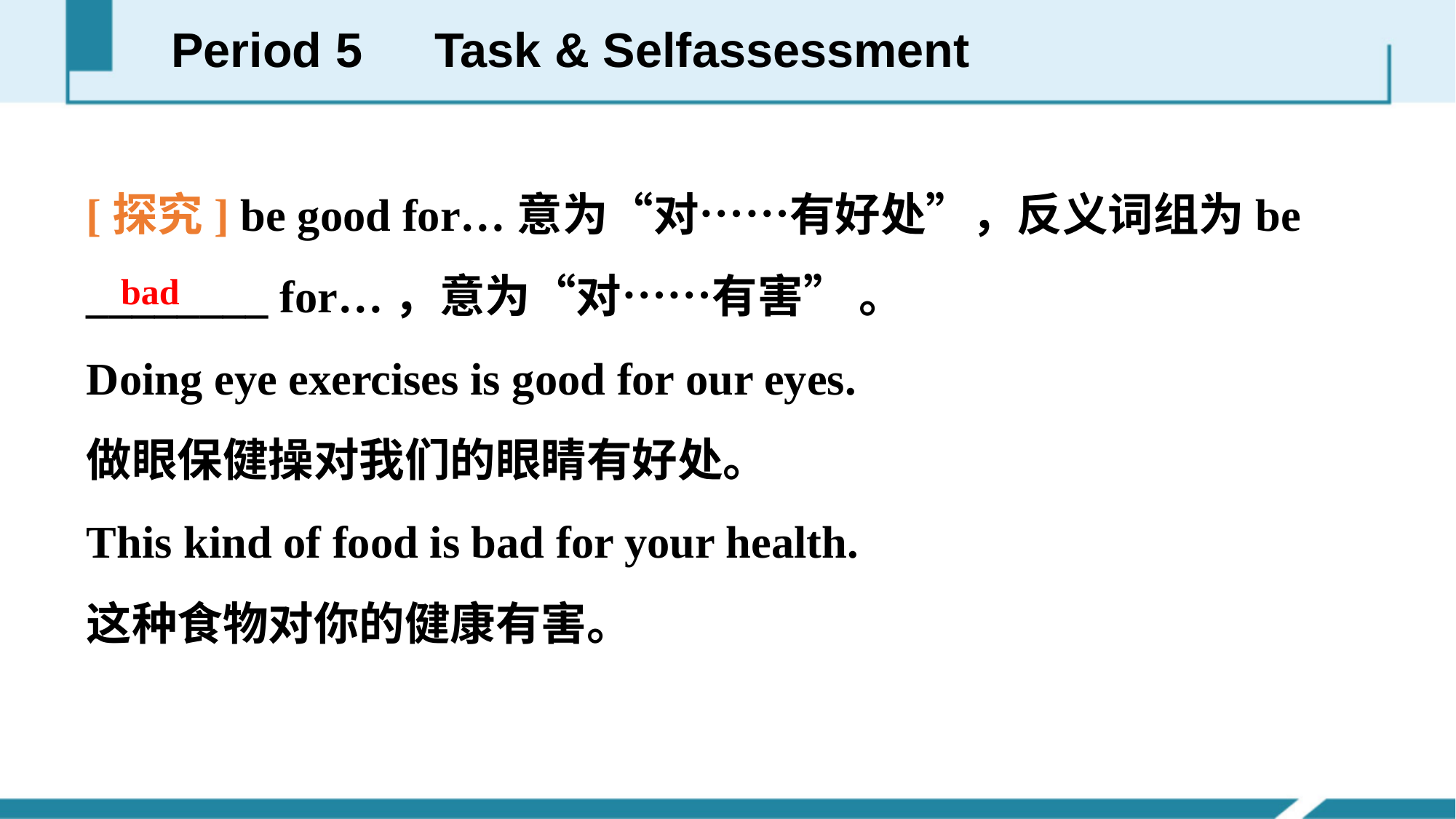

Period 5　Task & Self­assessment
[探究] be good for…意为“对……有好处”，反义词组为be ________ for…，意为“对……有害” 。
Doing eye exercises is good for our eyes.
做眼保健操对我们的眼睛有好处。
This kind of food is bad for your health.
这种食物对你的健康有害。
bad